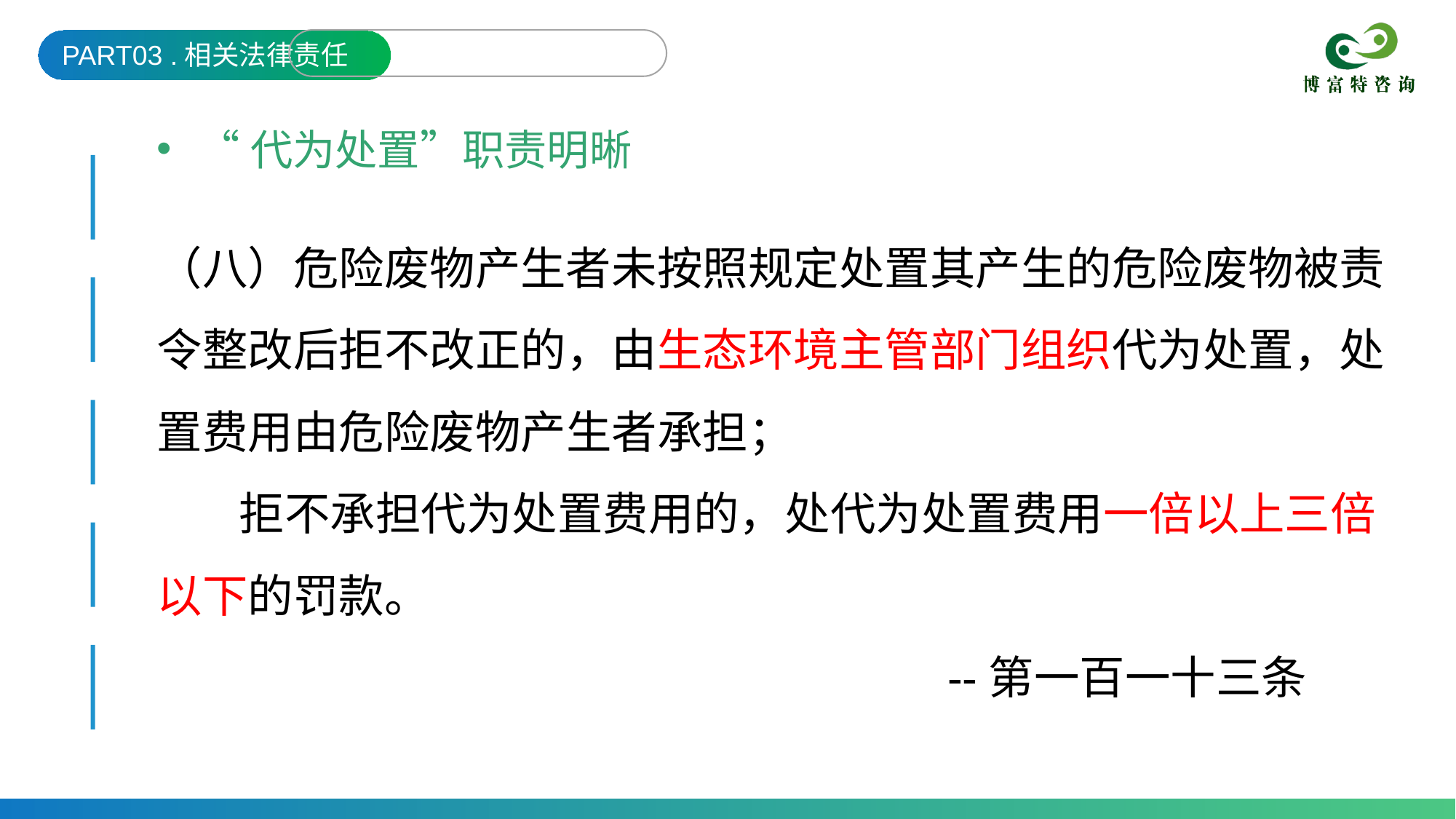

PART03 .相关法律责任
“代为处置”职责明晰

（八）危险废物产生者未按照规定处置其产生的危险废物被责令整改后拒不改正的，由生态环境主管部门组织代为处置，处置费用由危险废物产生者承担；
       拒不承担代为处置费用的，处代为处置费用一倍以上三倍以下的罚款。
                                                               --第一百一十三条